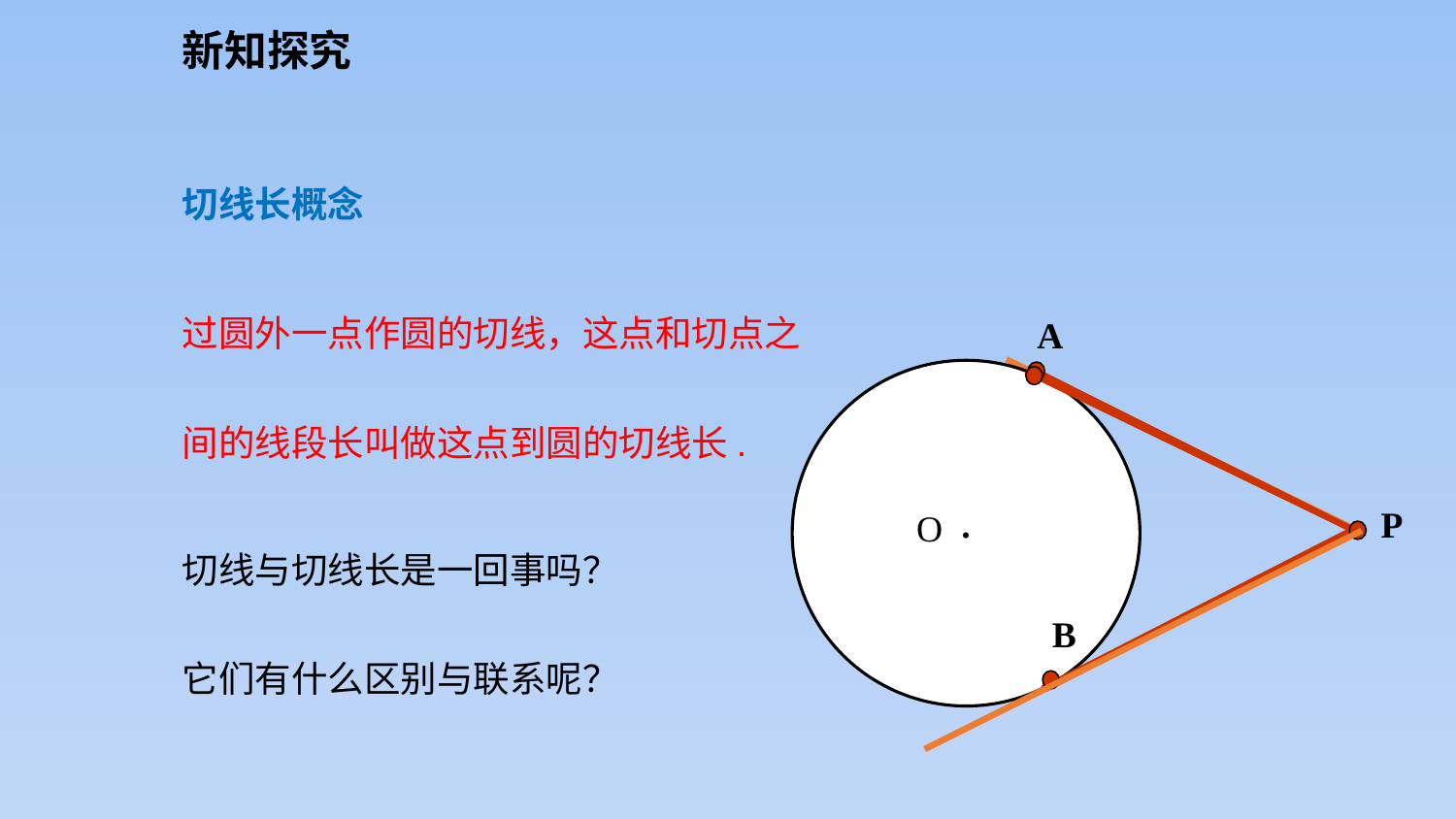

新知探究
切线长概念
过圆外一点作圆的切线，这点和切点之间的线段长叫做这点到圆的切线长.
A

·

切线与切线长是一回事吗？它们有什么区别与联系呢？
P
O

B